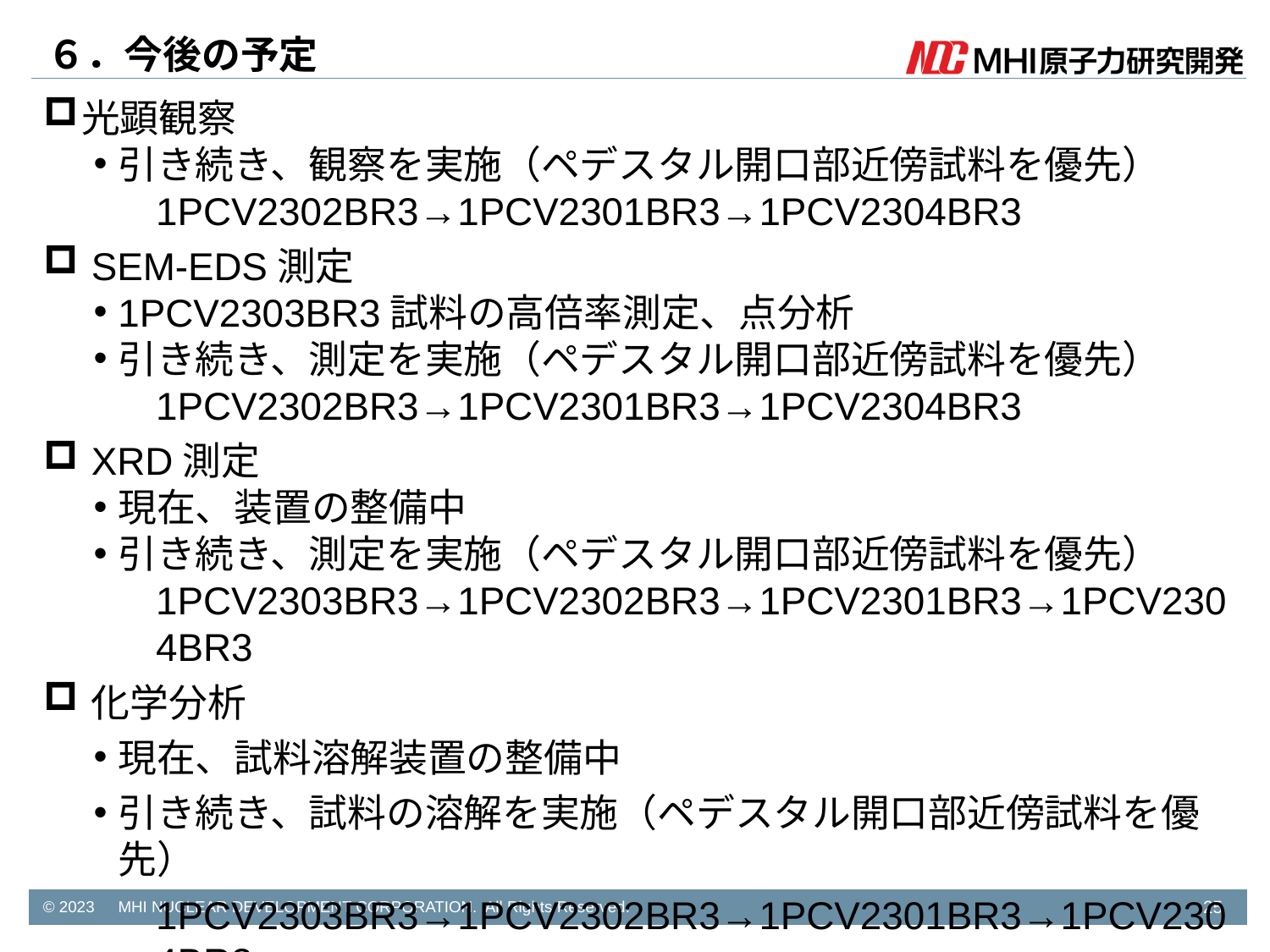

# ６．今後の予定
光顕観察
引き続き、観察を実施（ペデスタル開口部近傍試料を優先）
1PCV2302BR3→1PCV2301BR3→1PCV2304BR3
SEM-EDS測定
1PCV2303BR3試料の高倍率測定、点分析
引き続き、測定を実施（ペデスタル開口部近傍試料を優先）
1PCV2302BR3→1PCV2301BR3→1PCV2304BR3
XRD測定
現在、装置の整備中
引き続き、測定を実施（ペデスタル開口部近傍試料を優先）
1PCV2303BR3→1PCV2302BR3→1PCV2301BR3→1PCV2304BR3
化学分析
現在、試料溶解装置の整備中
引き続き、試料の溶解を実施（ペデスタル開口部近傍試料を優先）
1PCV2303BR3→1PCV2302BR3→1PCV2301BR3→1PCV2304BR3